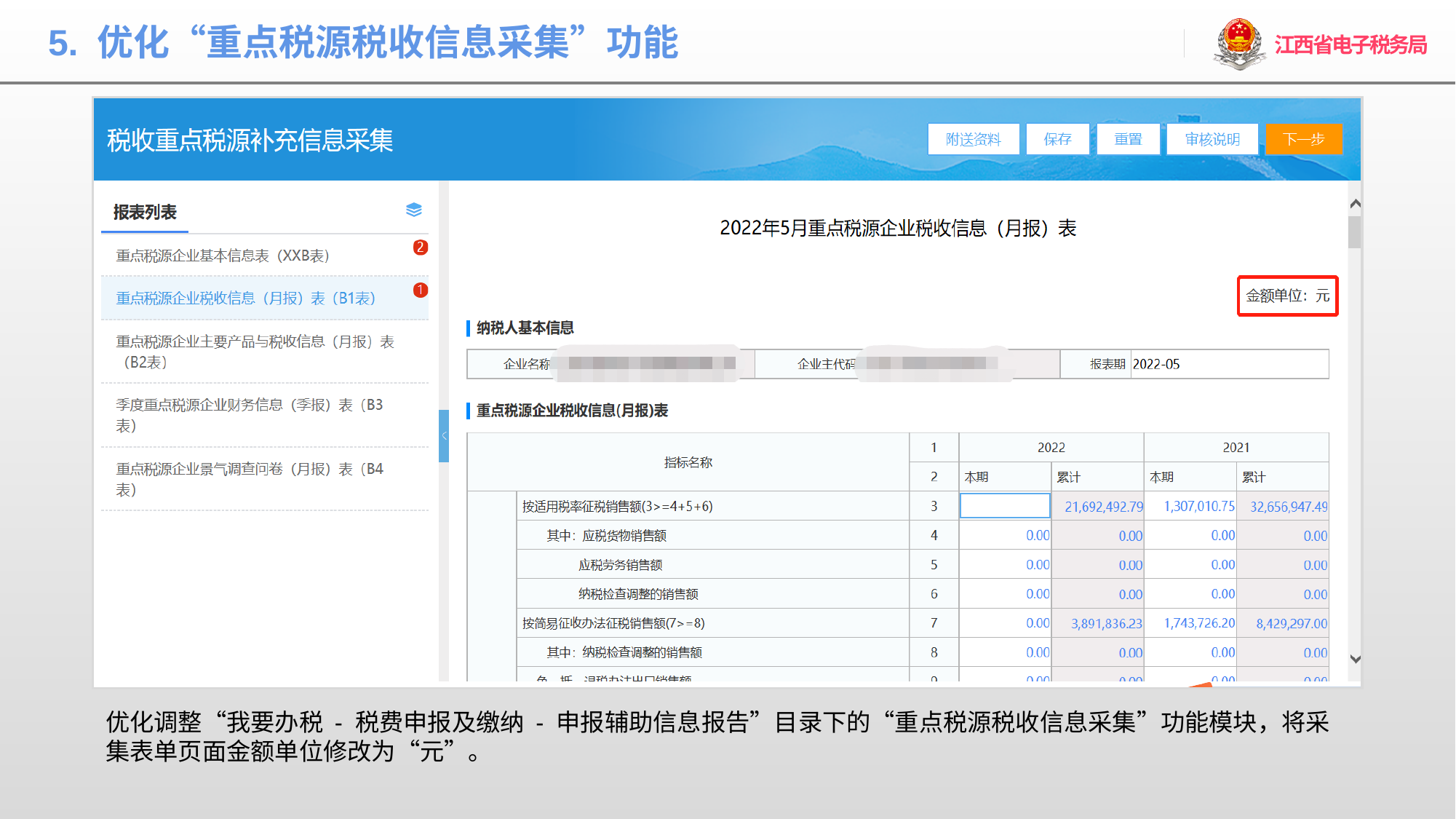

5. 优化“重点税源税收信息采集”功能

优化调整“我要办税 - 税费申报及缴纳 - 申报辅助信息报告”目录下的“重点税源税收信息采集”功能模块，将采集表单页面金额单位修改为“元”。